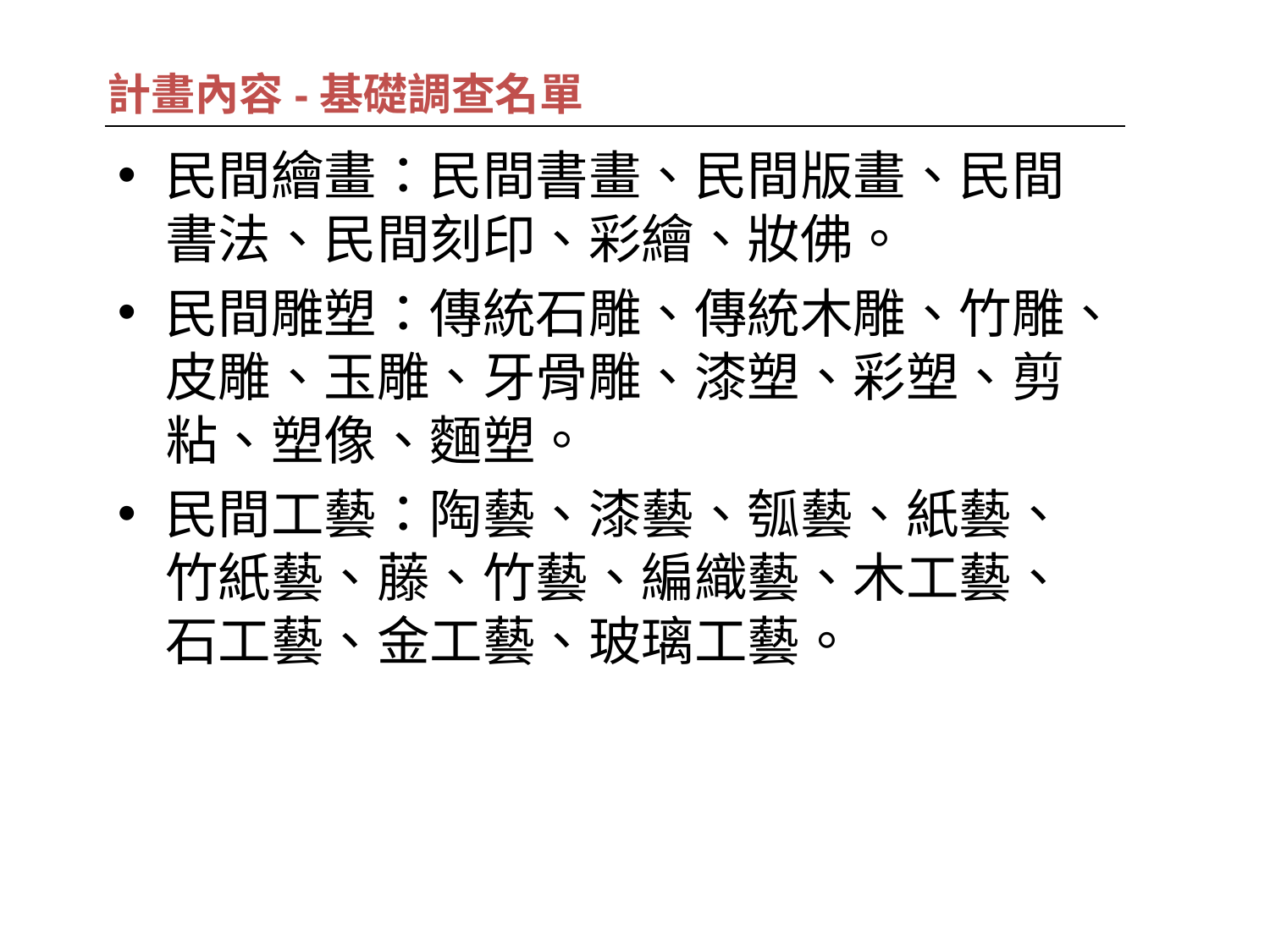

計畫內容-基礎調查名單
民間繪畫：民間書畫、民間版畫、民間書法、民間刻印、彩繪、妝佛。
民間雕塑：傳統石雕、傳統木雕、竹雕、皮雕、玉雕、牙骨雕、漆塑、彩塑、剪粘、塑像、麵塑。
民間工藝：陶藝、漆藝、瓠藝、紙藝、竹紙藝、藤、竹藝、編織藝、木工藝、石工藝、金工藝、玻璃工藝。